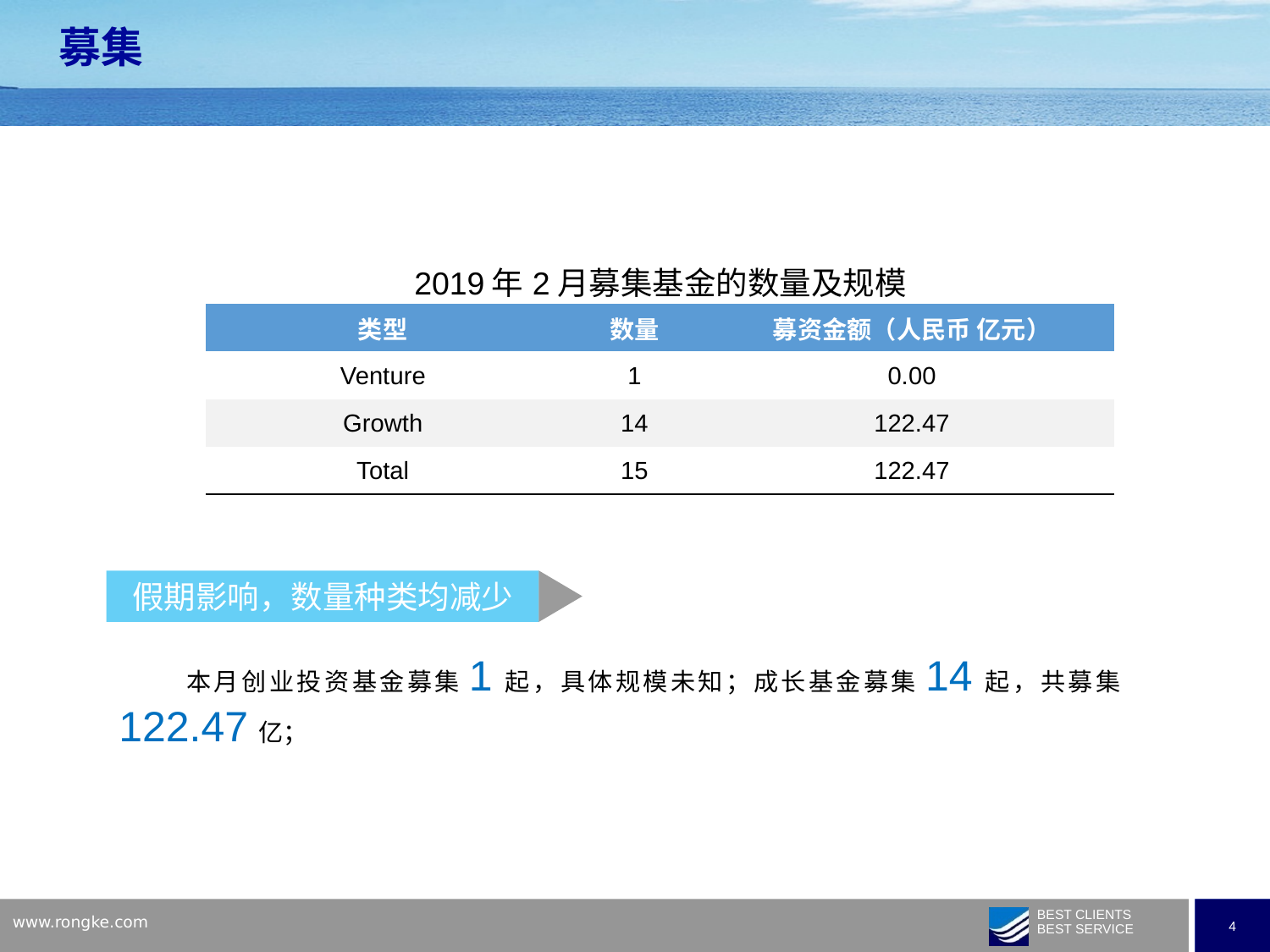

募集
| 2019年2月募集基金的数量及规模 |  |  |
| --- | --- | --- |
| 类型 | 数量 | 募资金额（人民币 亿元） |
| Venture | 1 | 0.00 |
| Growth | 14 | 122.47 |
| Total | 15 | 122.47 |
假期影响，数量种类均减少

       本月创业投资基金募集1起，具体规模未知；成长基金募集14起，共募集122.47亿；